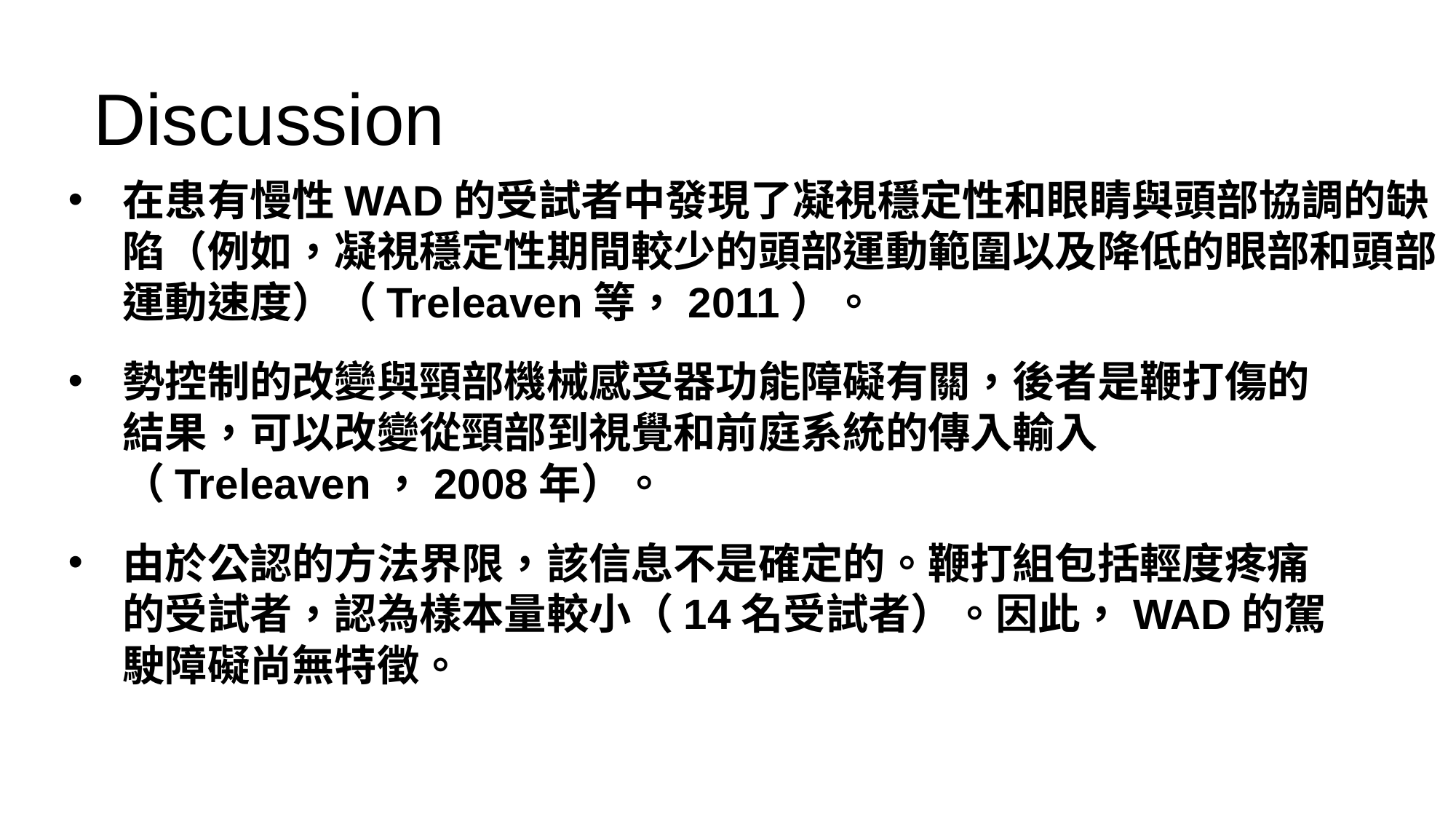

Discussion
在患有慢性WAD的受試者中發現了凝視穩定性和眼睛與頭部協調的缺陷（例如，凝視穩定性期間較少的頭部運動範圍以及降低的眼部和頭部運動速度）（Treleaven等，2011）。
勢控制的改變與頸部機械感受器功能障礙有關，後者是鞭打傷的結果，可以改變從頸部到視覺和前庭系統的傳入輸入（Treleaven，2008年）。
由於公認的方法界限，該信息不是確定的。鞭打組包括輕度疼痛的受試者，認為樣本量較小（14名受試者）。因此，WAD的駕駛障礙尚無特徵。